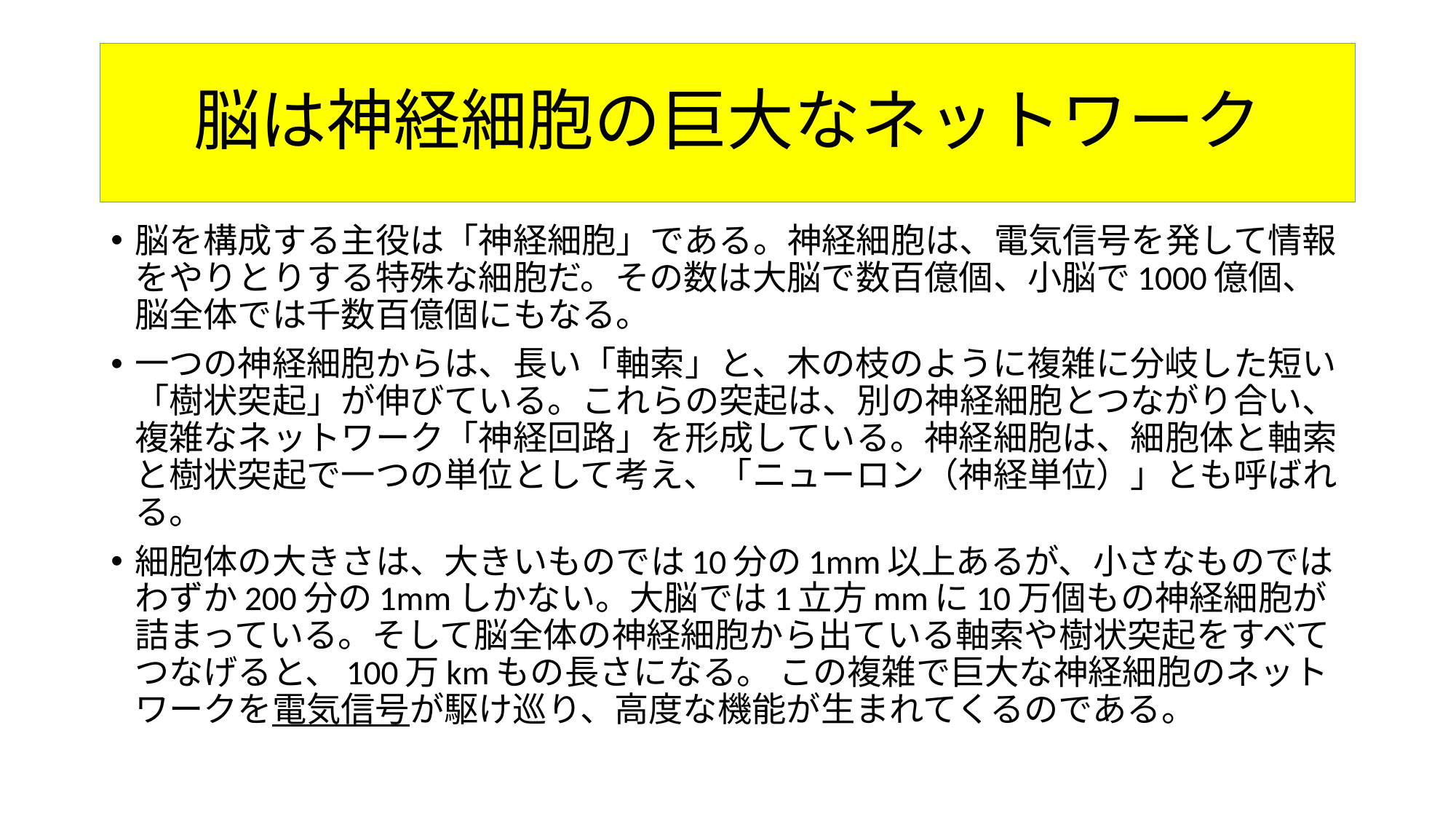

# 脳は神経細胞の巨大なネットワーク
脳を構成する主役は「神経細胞」である。神経細胞は、電気信号を発して情報をやりとりする特殊な細胞だ。その数は大脳で数百億個、小脳で1000億個、脳全体では千数百億個にもなる。
一つの神経細胞からは、長い「軸索」と、木の枝のように複雑に分岐した短い「樹状突起」が伸びている。これらの突起は、別の神経細胞とつながり合い、複雑なネットワーク「神経回路」を形成している。神経細胞は、細胞体と軸索と樹状突起で一つの単位として考え、「ニューロン（神経単位）」とも呼ばれる。
細胞体の大きさは、大きいものでは10分の1mm以上あるが、小さなものではわずか200分の1mmしかない。大脳では1立方mmに10万個もの神経細胞が詰まっている。そして脳全体の神経細胞から出ている軸索や樹状突起をすべてつなげると、100万kmもの長さになる。 この複雑で巨大な神経細胞のネットワークを電気信号が駆け巡り、高度な機能が生まれてくるのである。